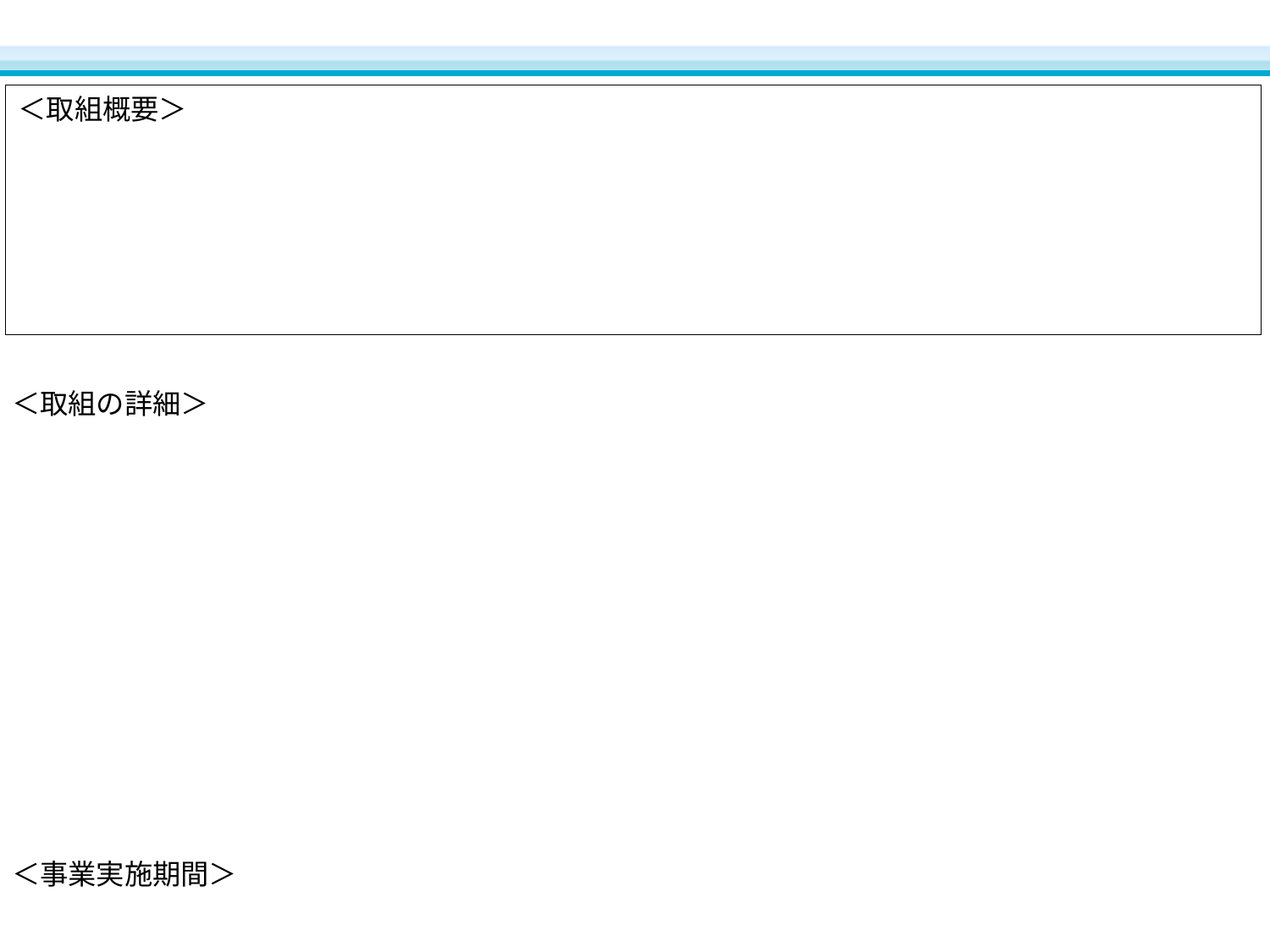

事業名を記載 →
＜取組概要＞

＜取組の詳細＞

←スキーム図などの
　説明図を挿入
＜事業実施期間＞